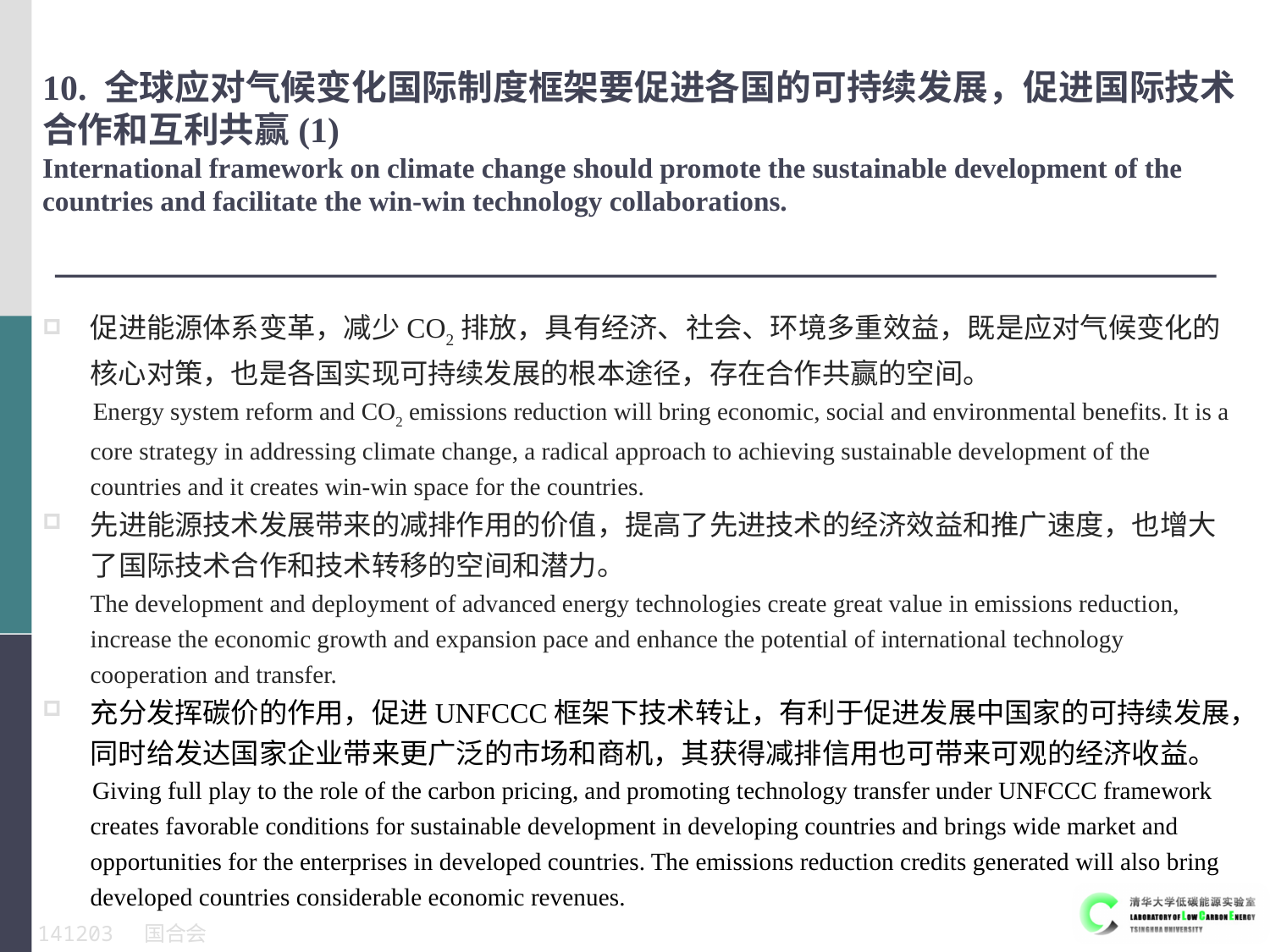

10. 全球应对气候变化国际制度框架要促进各国的可持续发展，促进国际技术合作和互利共赢(1)
International framework on climate change should promote the sustainable development of the countries and facilitate the win-win technology collaborations.
促进能源体系变革，减少CO2排放，具有经济、社会、环境多重效益，既是应对气候变化的核心对策，也是各国实现可持续发展的根本途径，存在合作共赢的空间。
Energy system reform and CO2 emissions reduction will bring economic, social and environmental benefits. It is a core strategy in addressing climate change, a radical approach to achieving sustainable development of the countries and it creates win-win space for the countries.
先进能源技术发展带来的减排作用的价值，提高了先进技术的经济效益和推广速度，也增大了国际技术合作和技术转移的空间和潜力。
The development and deployment of advanced energy technologies create great value in emissions reduction, increase the economic growth and expansion pace and enhance the potential of international technology cooperation and transfer.
充分发挥碳价的作用，促进UNFCCC框架下技术转让，有利于促进发展中国家的可持续发展，同时给发达国家企业带来更广泛的市场和商机，其获得减排信用也可带来可观的经济收益。
Giving full play to the role of the carbon pricing, and promoting technology transfer under UNFCCC framework creates favorable conditions for sustainable development in developing countries and brings wide market and opportunities for the enterprises in developed countries. The emissions reduction credits generated will also bring developed countries considerable economic revenues.